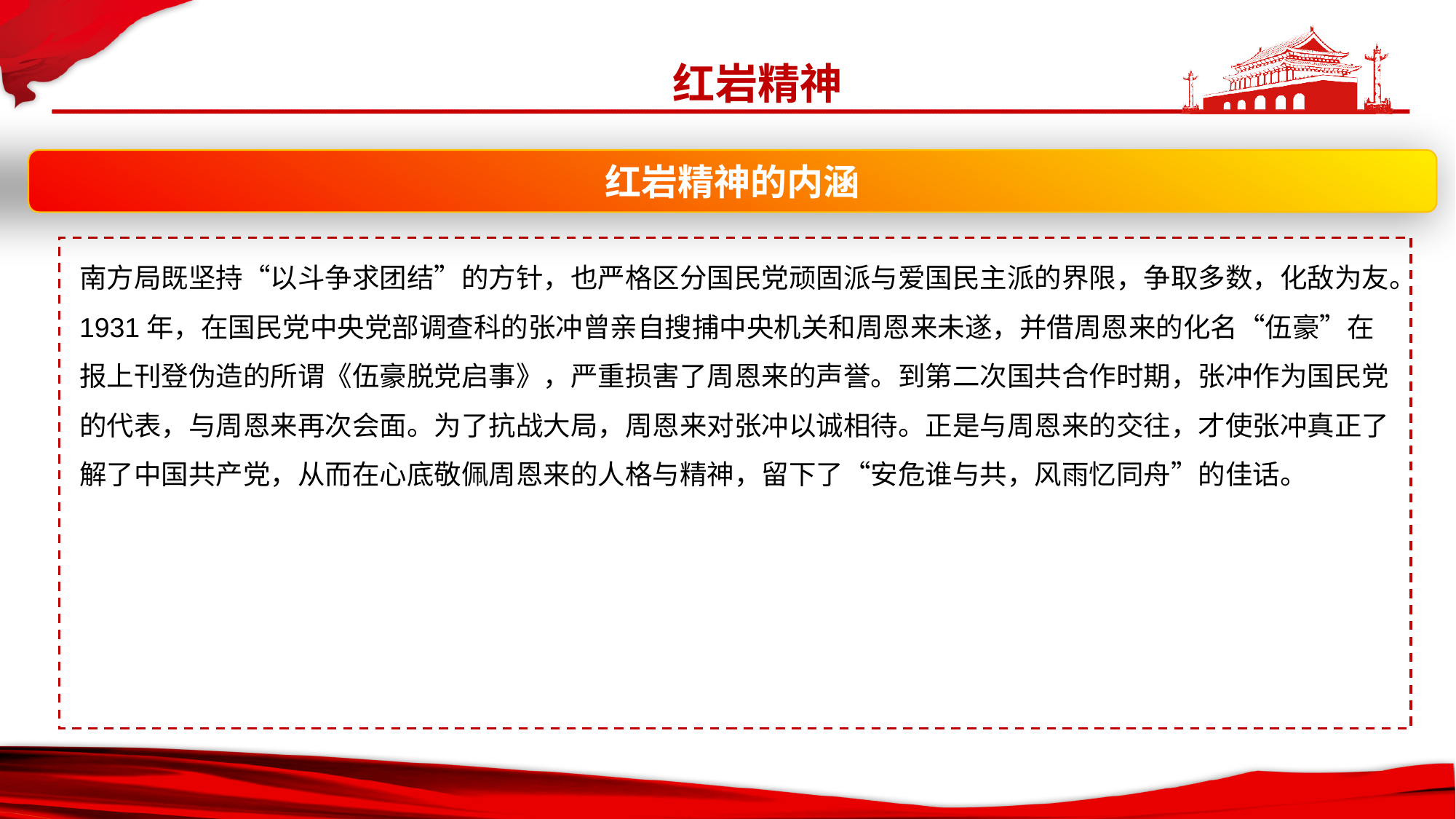

红岩精神
红岩精神的内涵

南方局既坚持“以斗争求团结”的方针，也严格区分国民党顽固派与爱国民主派的界限，争取多数，化敌为友。1931年，在国民党中央党部调查科的张冲曾亲自搜捕中央机关和周恩来未遂，并借周恩来的化名“伍豪”在报上刊登伪造的所谓《伍豪脱党启事》，严重损害了周恩来的声誉。到第二次国共合作时期，张冲作为国民党的代表，与周恩来再次会面。为了抗战大局，周恩来对张冲以诚相待。正是与周恩来的交往，才使张冲真正了解了中国共产党，从而在心底敬佩周恩来的人格与精神，留下了“安危谁与共，风雨忆同舟”的佳话。